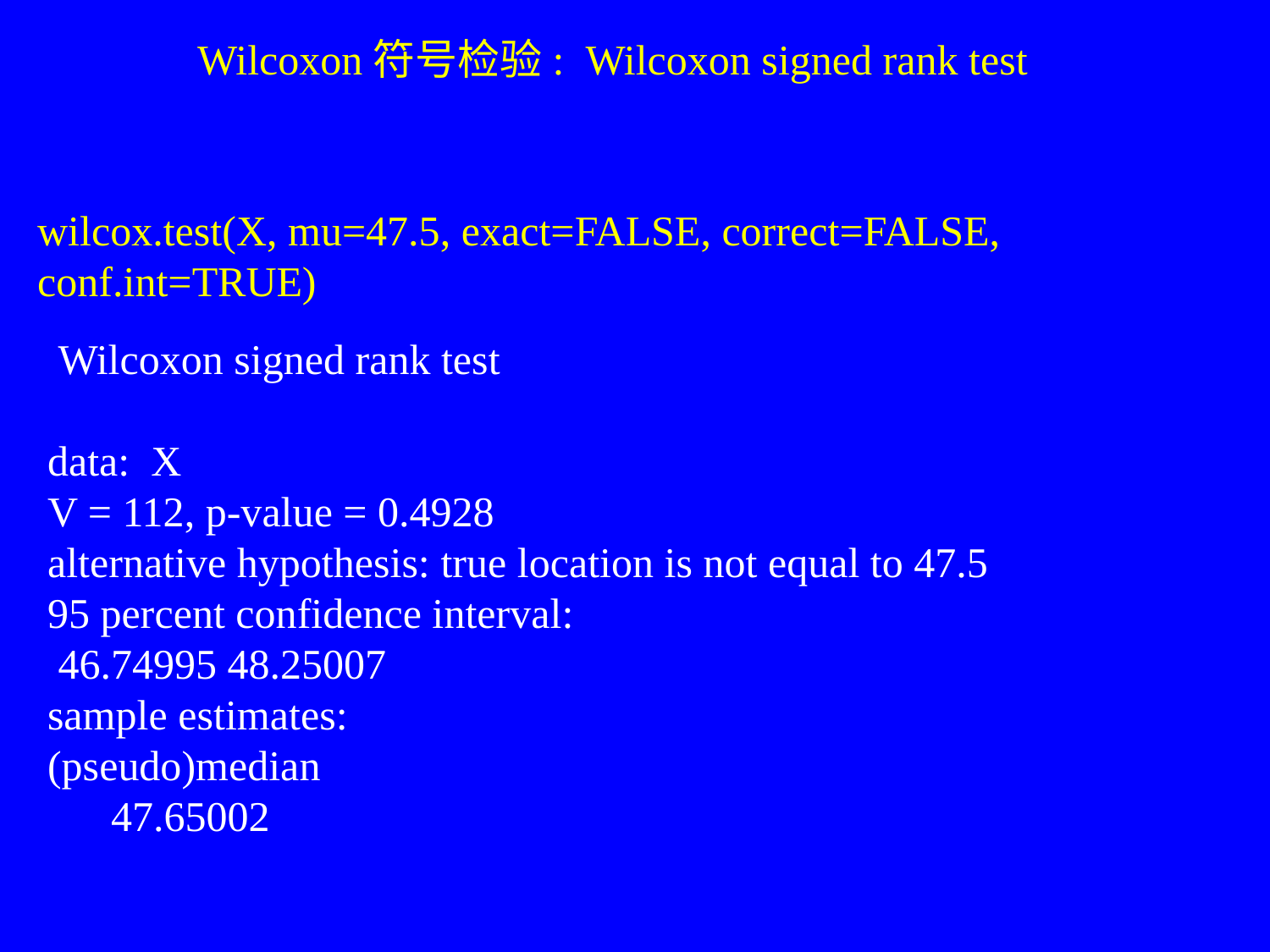

Wilcoxon符号检验:  Wilcoxon signed rank test

wilcox.test(X, mu=47.5, exact=FALSE, correct=FALSE, conf.int=TRUE)
 Wilcoxon signed rank test

data:  X
V = 112, p-value = 0.4928
alternative hypothesis: true location is not equal to 47.5
95 percent confidence interval:
 46.74995 48.25007
sample estimates:
(pseudo)median
      47.65002